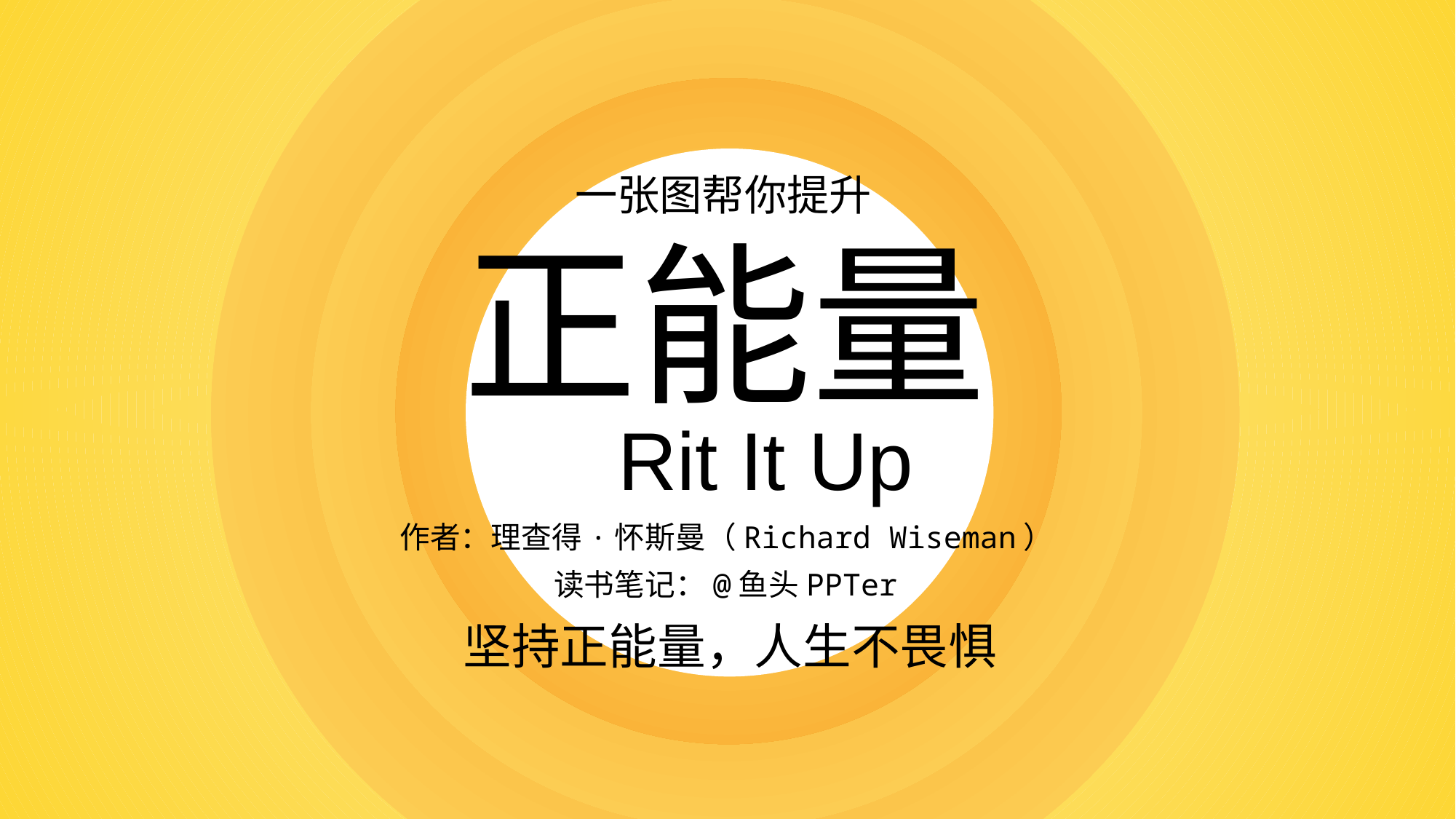

一张图帮你提升
正能量
Rit It Up
作者：理查得·怀斯曼（Richard Wiseman）
读书笔记：@鱼头PPTer
坚持正能量，人生不畏惧